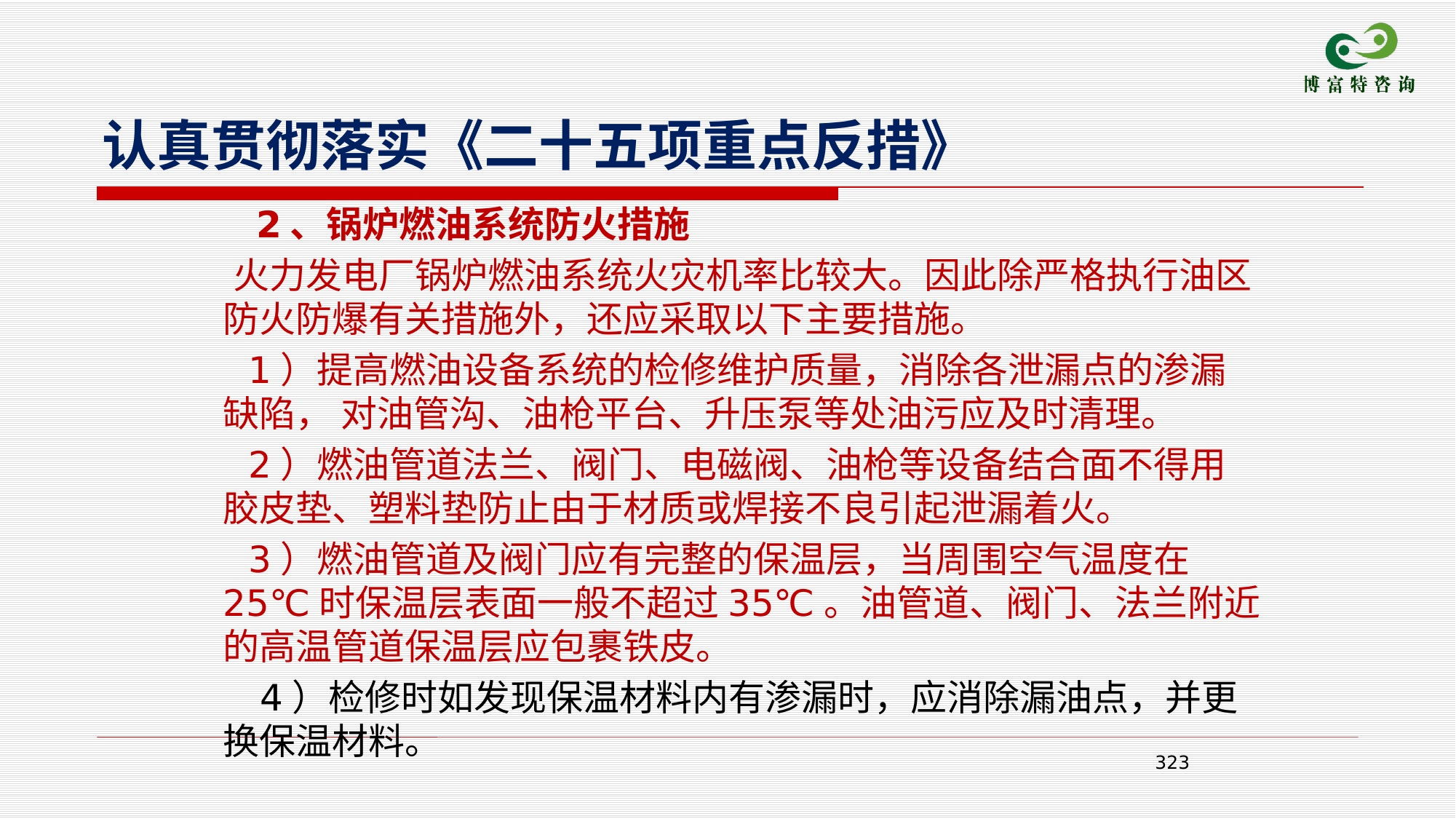

认真贯彻落实《二十五项重点反措》
       2、锅炉燃油系统防火措施
       火力发电厂锅炉燃油系统火灾机率比较大。因此除严格执行油区防火防爆有关措施外，还应采取以下主要措施。
       1）提高燃油设备系统的检修维护质量，消除各泄漏点的渗漏缺陷， 对油管沟、油枪平台、升压泵等处油污应及时清理。
       2）燃油管道法兰、阀门、电磁阀、油枪等设备结合面不得用胶皮垫、塑料垫防止由于材质或焊接不良引起泄漏着火。
       3）燃油管道及阀门应有完整的保温层，当周围空气温度在25℃时保温层表面一般不超过35℃。油管道、阀门、法兰附近的高温管道保温层应包裹铁皮。
        4）检修时如发现保温材料内有渗漏时，应消除漏油点，并更换保温材料。

323